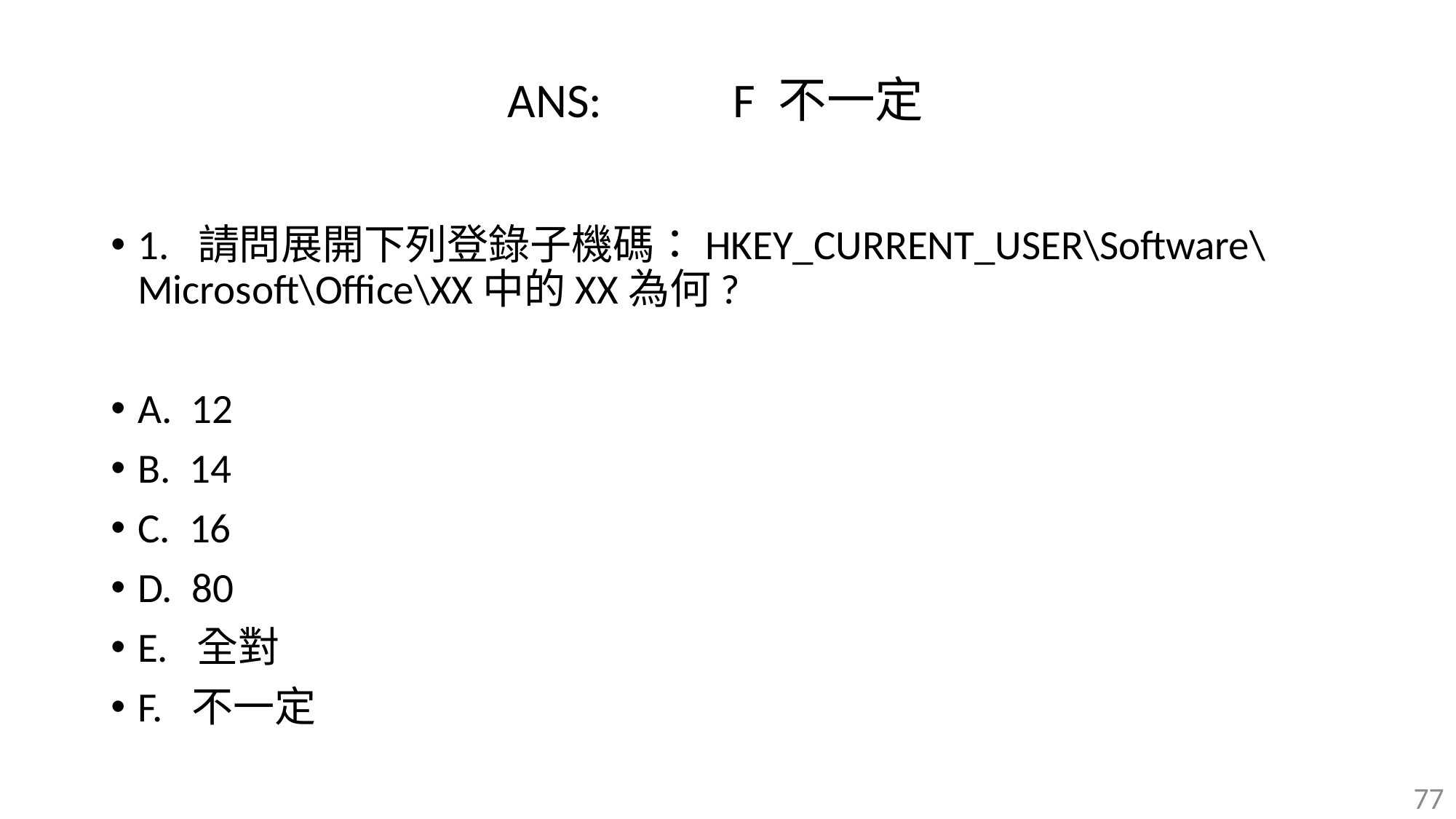

ANS:            F 不一定

1.  請問展開下列登錄子機碼：HKEY_CURRENT_USER\Software\Microsoft\Office\XX中的XX為何?

A.  12
B.  14
C.  16
D.  80
E.  全對
F.  不一定
77